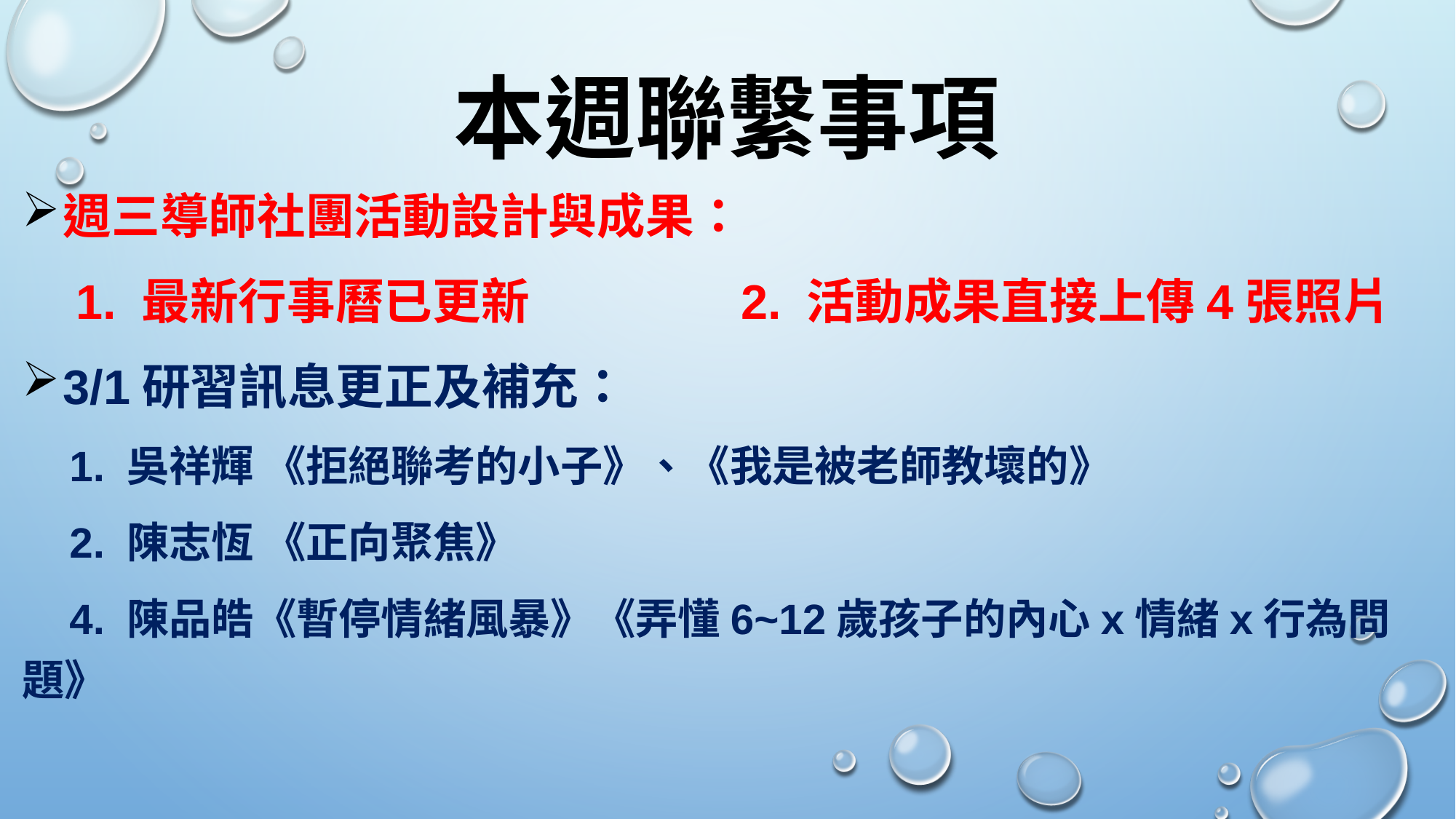

# 本週聯繫事項
週三導師社團活動設計與成果：
    1. 最新行事曆已更新                  2. 活動成果直接上傳4張照片
3/1研習訊息更正及補充：
    1. 吳祥輝 《拒絕聯考的小子》、《我是被老師教壞的》
    2. 陳志恆 《正向聚焦》
    4. 陳品皓《暫停情緒風暴》《弄懂6~12歲孩子的內心x情緒x行為問題》